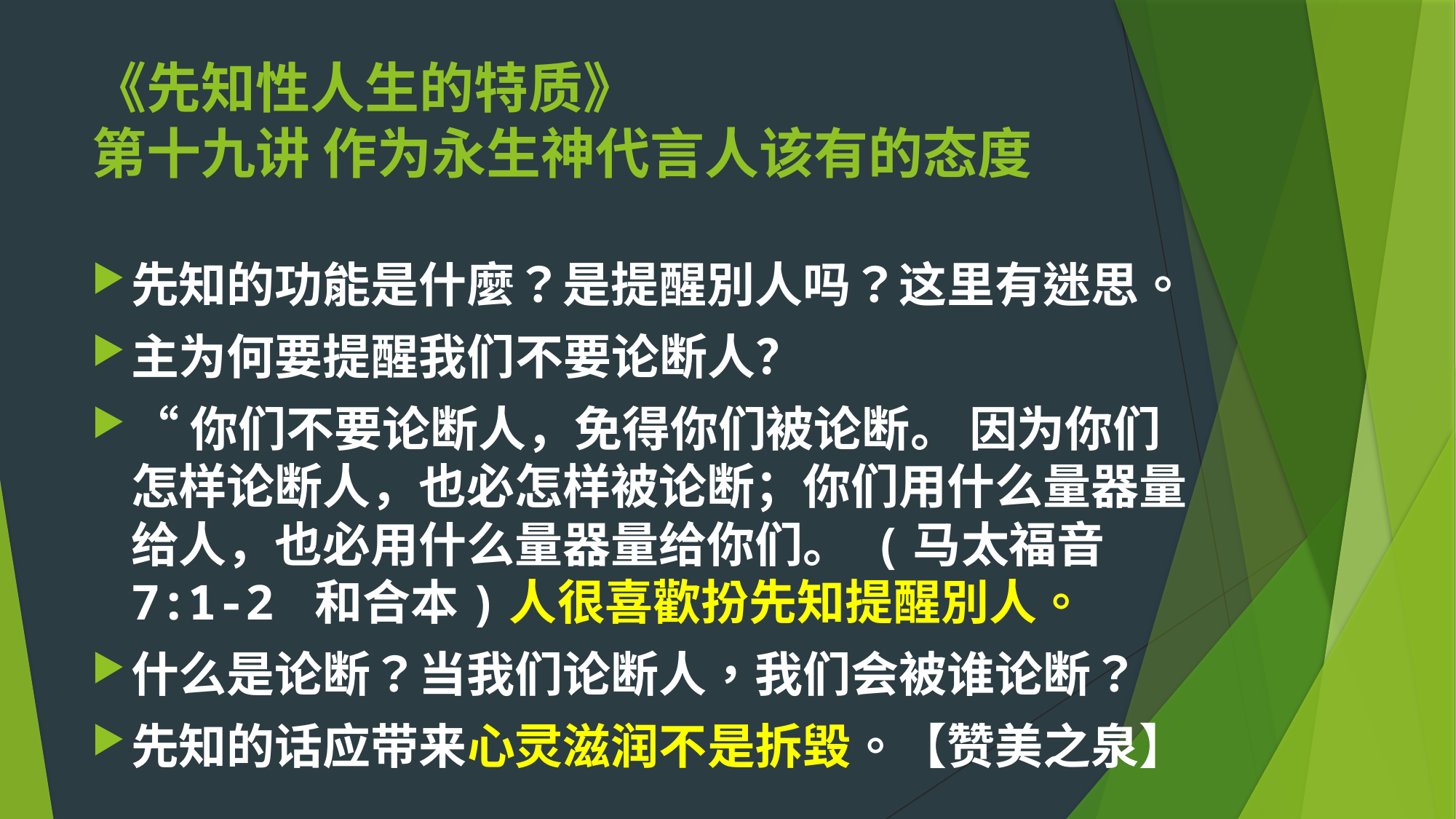

# 《先知性人生的特质》 第十九讲 作为永生神代言人该有的态度
先知的功能是什麼？是提醒別人吗？这里有迷思。
主为何要提醒我们不要论断人？
“你们不要论断人，免得你们被论断。 因为你们怎样论断人，也必怎样被论断；你们用什么量器量给人，也必用什么量器量给你们。 (马太福音 7:1-2 和合本)人很喜歡扮先知提醒別人。
什么是论断？当我们论断人，我们会被谁论断？
先知的话应带来心灵滋润不是拆毀。【赞美之泉】